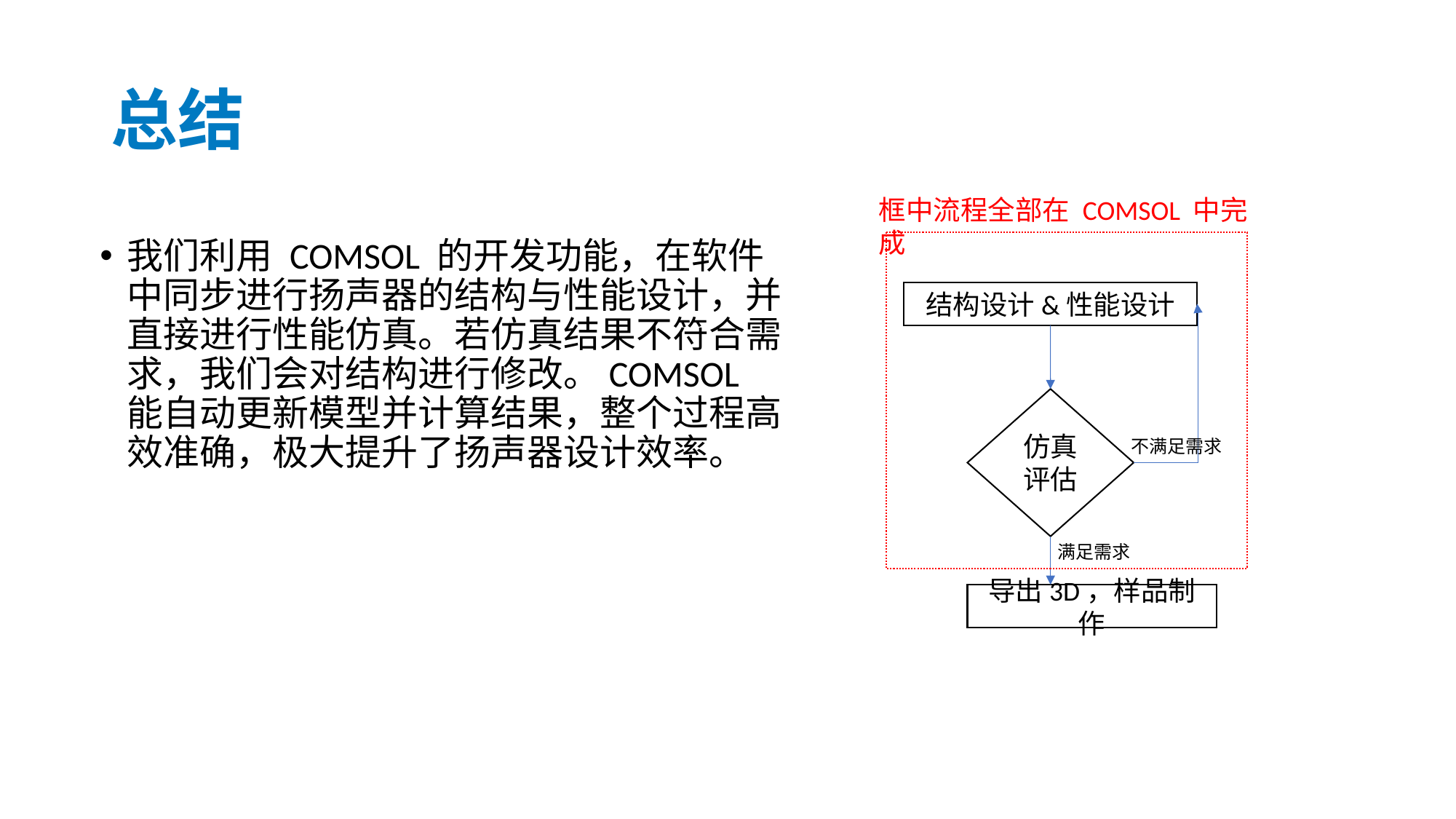

# 总结
框中流程全部在 COMSOL 中完成
我们利用 COMSOL 的开发功能，在软件中同步进行扬声器的结构与性能设计，并直接进行性能仿真。若仿真结果不符合需求，我们会对结构进行修改。COMSOL 能自动更新模型并计算结果，整个过程高效准确，极大提升了扬声器设计效率。

结构设计&性能设计
仿真评估
不满足需求
满足需求
导出3D，样品制作